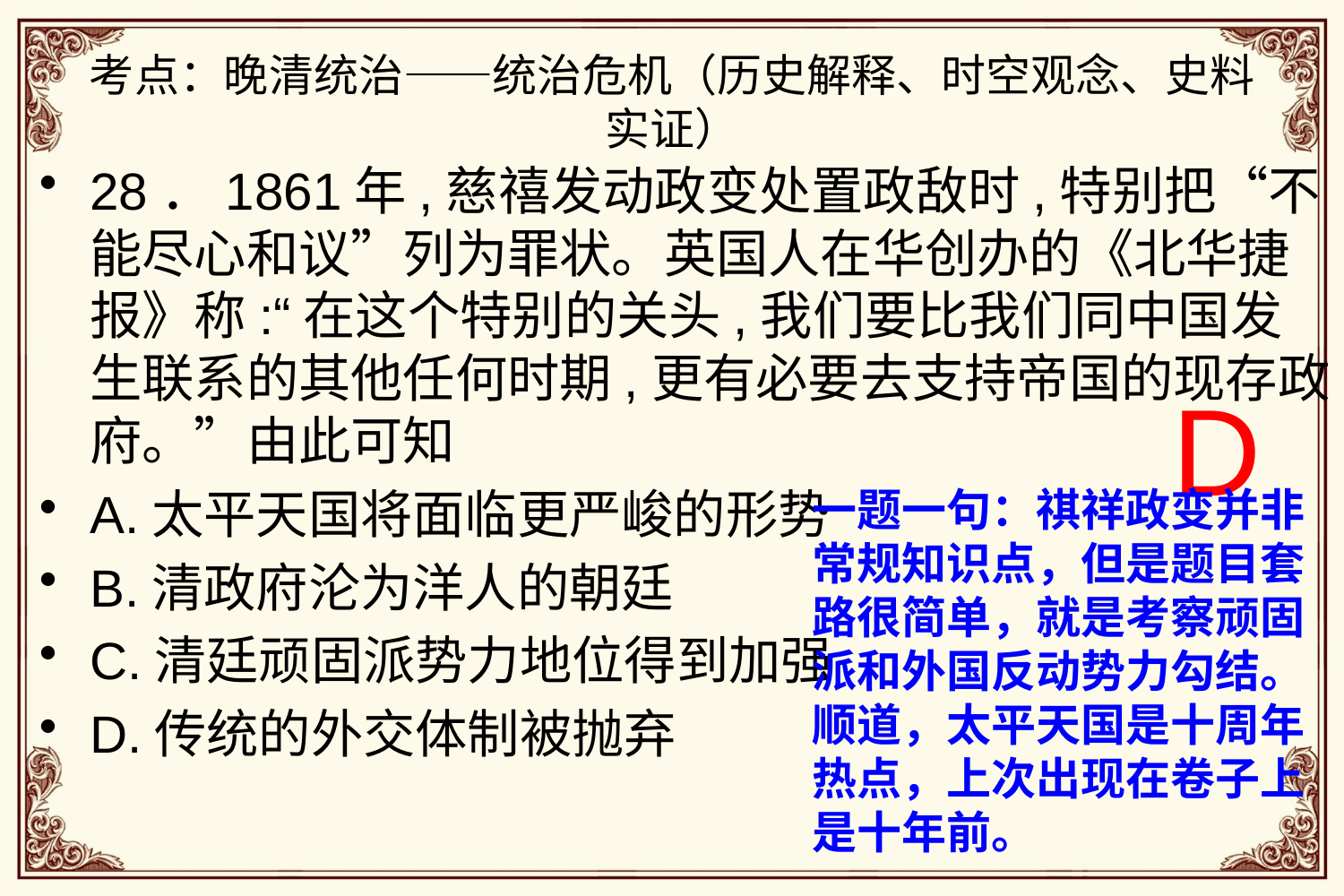

# 考点：晚清统治——统治危机（历史解释、时空观念、史料实证）
28．1861年,慈禧发动政变处置政敌时,特别把“不能尽心和议”列为罪状。英国人在华创办的《北华捷报》称:“在这个特别的关头,我们要比我们同中国发生联系的其他任何时期,更有必要去支持帝国的现存政府。”由此可知
A.太平天国将面临更严峻的形势
B.清政府沦为洋人的朝廷
C.清廷顽固派势力地位得到加强
D.传统的外交体制被抛弃

D
一题一句：祺祥政变并非常规知识点，但是题目套路很简单，就是考察顽固派和外国反动势力勾结。顺道，太平天国是十周年热点，上次出现在卷子上是十年前。